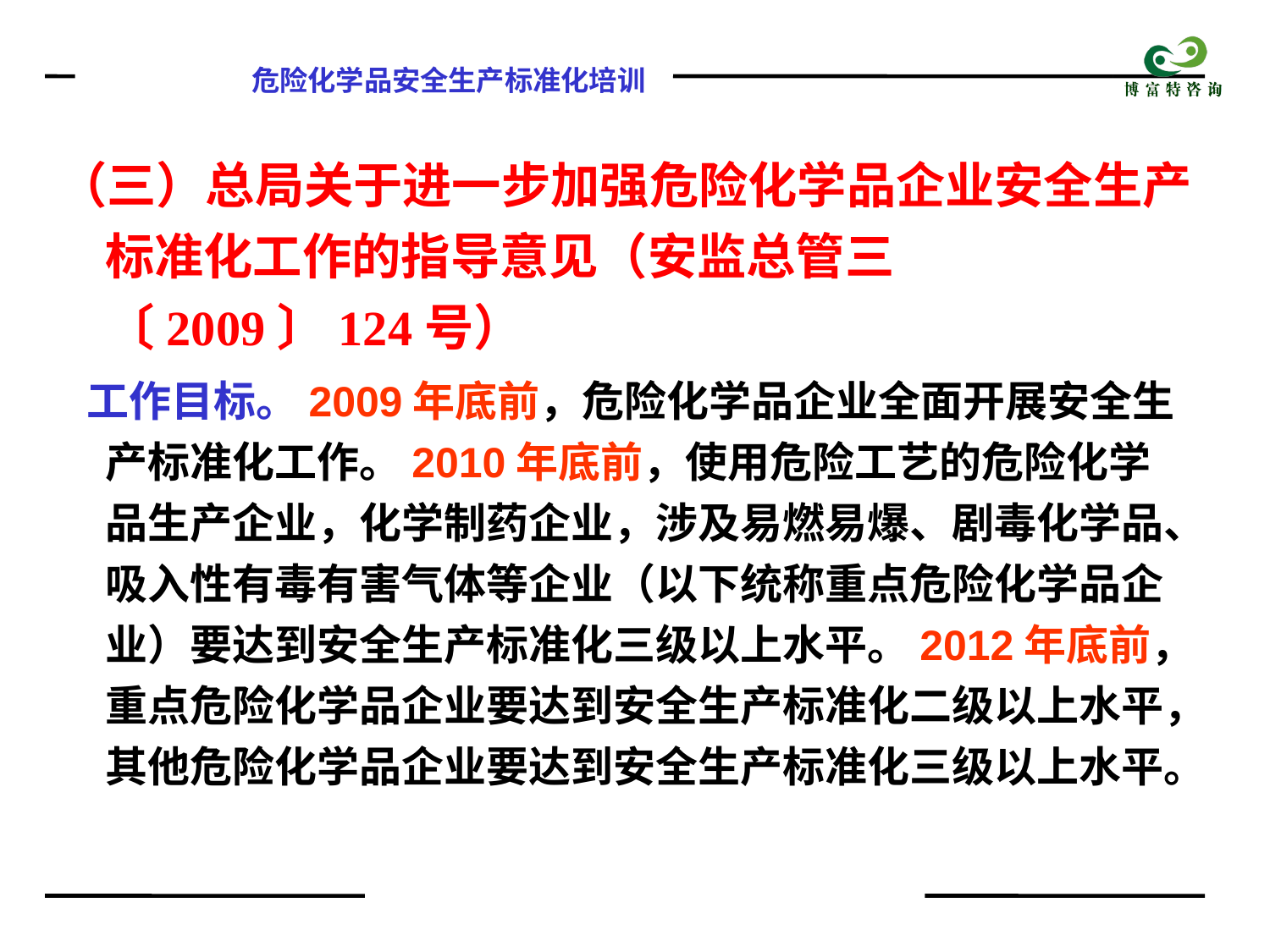

（三）总局关于进一步加强危险化学品企业安全生产标准化工作的指导意见（安监总管三〔2009〕124号）
  工作目标。2009年底前，危险化学品企业全面开展安全生产标准化工作。2010年底前，使用危险工艺的危险化学品生产企业，化学制药企业，涉及易燃易爆、剧毒化学品、吸入性有毒有害气体等企业（以下统称重点危险化学品企业）要达到安全生产标准化三级以上水平。2012年底前，重点危险化学品企业要达到安全生产标准化二级以上水平，其他危险化学品企业要达到安全生产标准化三级以上水平。